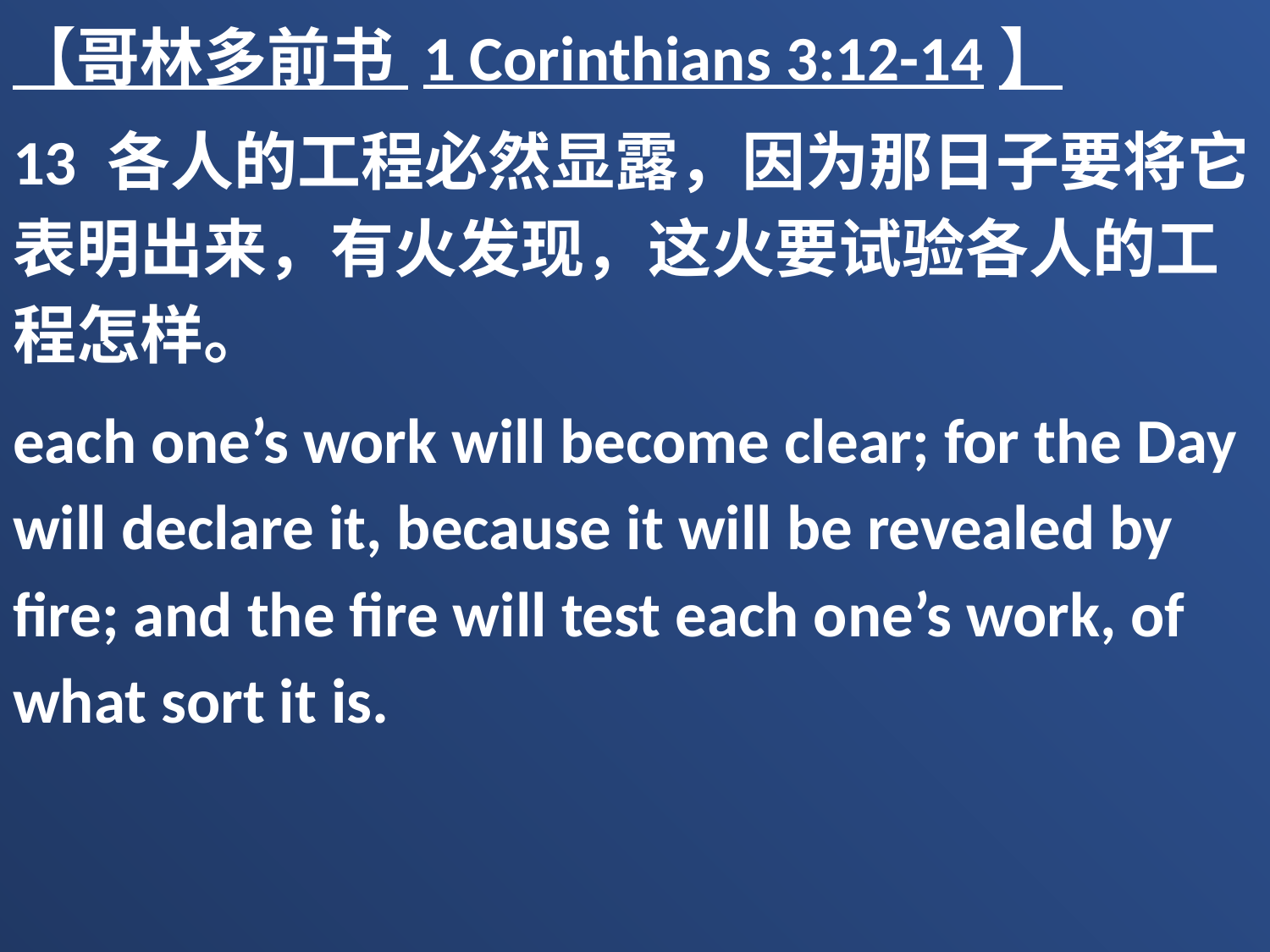

【哥林多前书 1 Corinthians 3:12-14】
13 各人的工程必然显露，因为那日子要将它表明出来，有火发现，这火要试验各人的工程怎样。
each one’s work will become clear; for the Day will declare it, because it will be revealed by fire; and the fire will test each one’s work, of what sort it is.